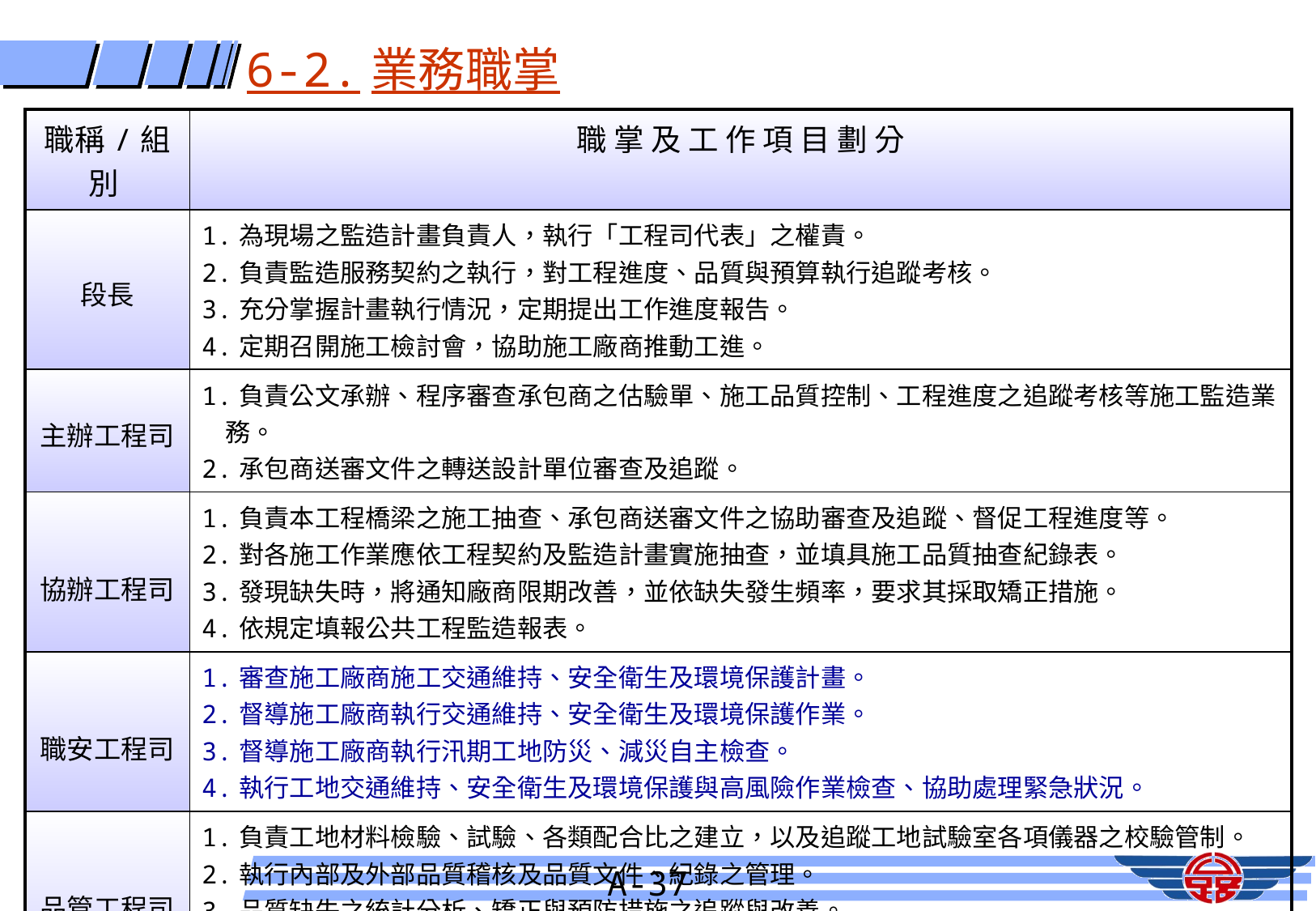

6-2.業務職掌
| 職稱/組別 | 職 掌 及 工 作 項 目 劃 分 |
| --- | --- |
| 段長 | 1.為現場之監造計畫負責人，執行「工程司代表」之權責。 2.負責監造服務契約之執行，對工程進度、品質與預算執行追蹤考核。 3.充分掌握計畫執行情況，定期提出工作進度報告。 4.定期召開施工檢討會，協助施工廠商推動工進。 |
| 主辦工程司 | 1.負責公文承辦、程序審查承包商之估驗單、施工品質控制、工程進度之追蹤考核等施工監造業務。 2.承包商送審文件之轉送設計單位審查及追蹤。 |
| 協辦工程司 | 1.負責本工程橋梁之施工抽查、承包商送審文件之協助審查及追蹤、督促工程進度等。 2.對各施工作業應依工程契約及監造計畫實施抽查，並填具施工品質抽查紀錄表。 3.發現缺失時，將通知廠商限期改善，並依缺失發生頻率，要求其採取矯正措施。 4.依規定填報公共工程監造報表。 |
| 職安工程司 | 1.審查施工廠商施工交通維持、安全衛生及環境保護計畫。 2.督導施工廠商執行交通維持、安全衛生及環境保護作業。 3.督導施工廠商執行汛期工地防災、減災自主檢查。 4.執行工地交通維持、安全衛生及環境保護與高風險作業檢查、協助處理緊急狀況。 |
| 品管工程司 | 1.負責工地材料檢驗、試驗、各類配合比之建立，以及追蹤工地試驗室各項儀器之校驗管制。 2.執行內部及外部品質稽核及品質文件、紀錄之管理。 3.品質缺失之統計分析、矯正與預防措施之追蹤與改善。 4.依工程契約及監造計畫予以比對抽驗廠商提出之材料出廠證明文件，並於檢驗停留點時會同廠商取樣送驗。 |